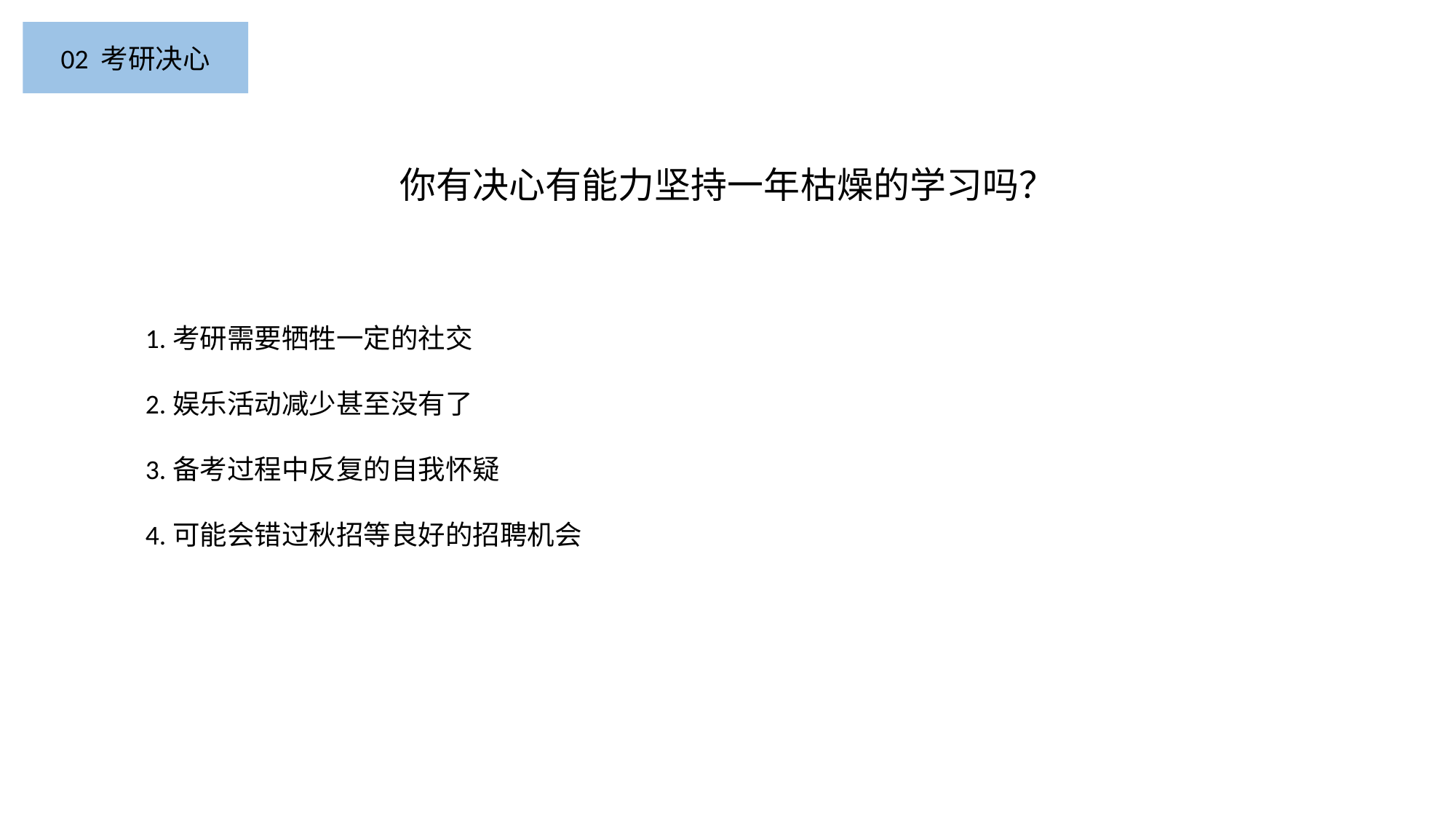

02 考研决心
你有决心有能力坚持一年枯燥的学习吗？
1.考研需要牺牲一定的社交

2.娱乐活动减少甚至没有了

3.备考过程中反复的自我怀疑

4.可能会错过秋招等良好的招聘机会